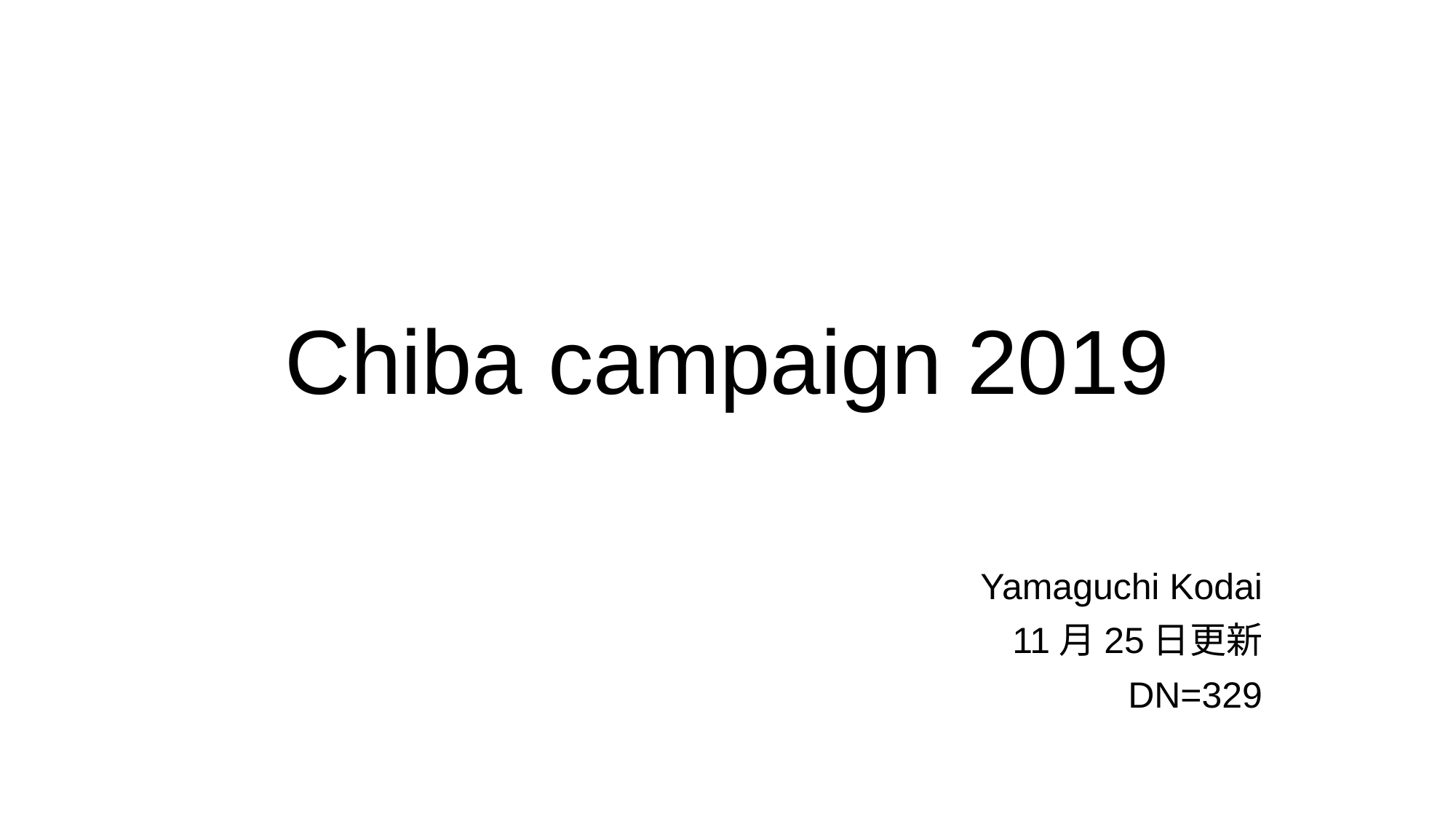

# Chiba campaign 2019
Yamaguchi Kodai
11月25日更新
DN=329